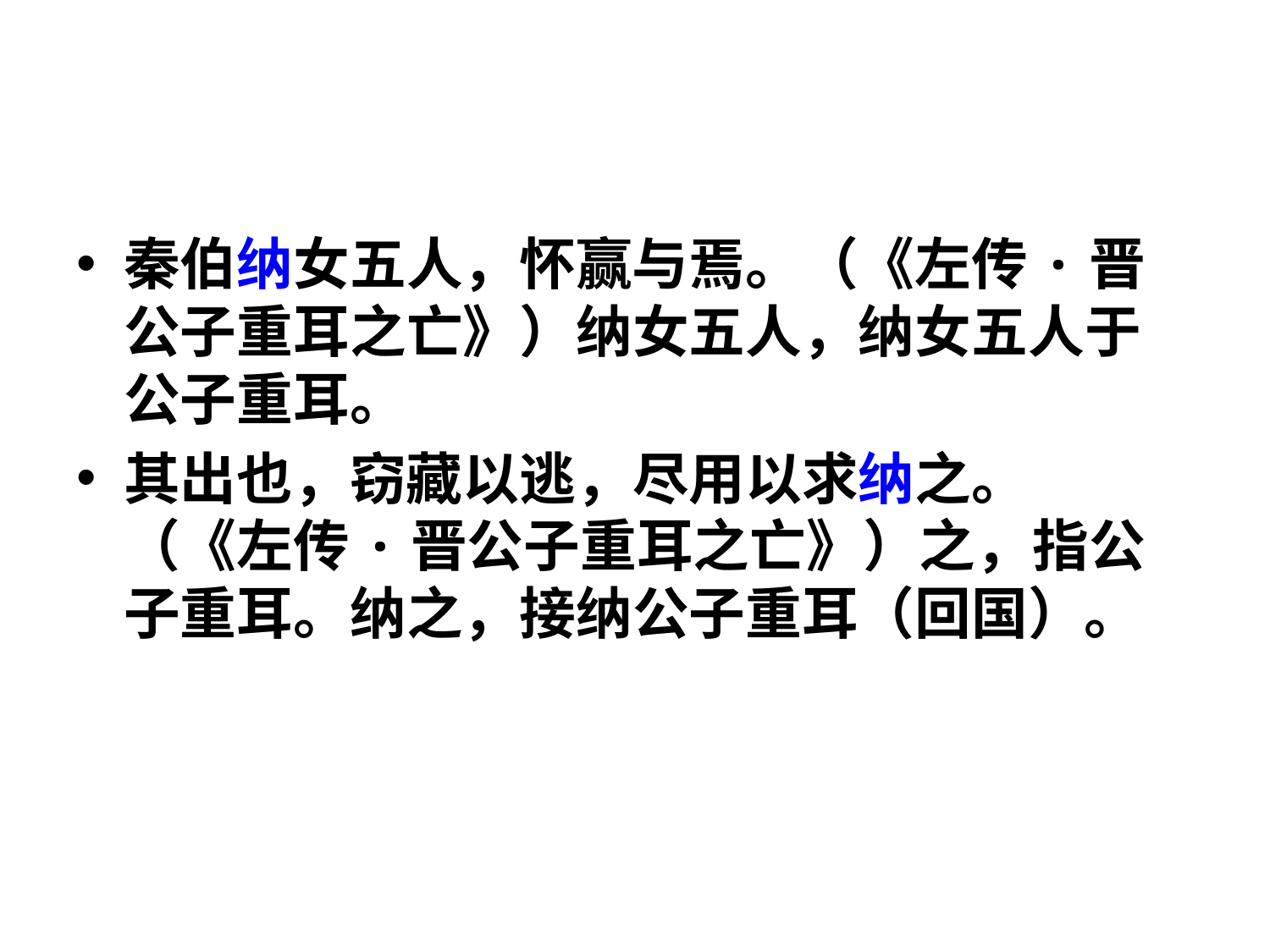

#
秦伯纳女五人，怀赢与焉。（《左传·晋公子重耳之亡》）纳女五人，纳女五人于公子重耳。
其出也，窃藏以逃，尽用以求纳之。（《左传·晋公子重耳之亡》）之，指公子重耳。纳之，接纳公子重耳（回国）。